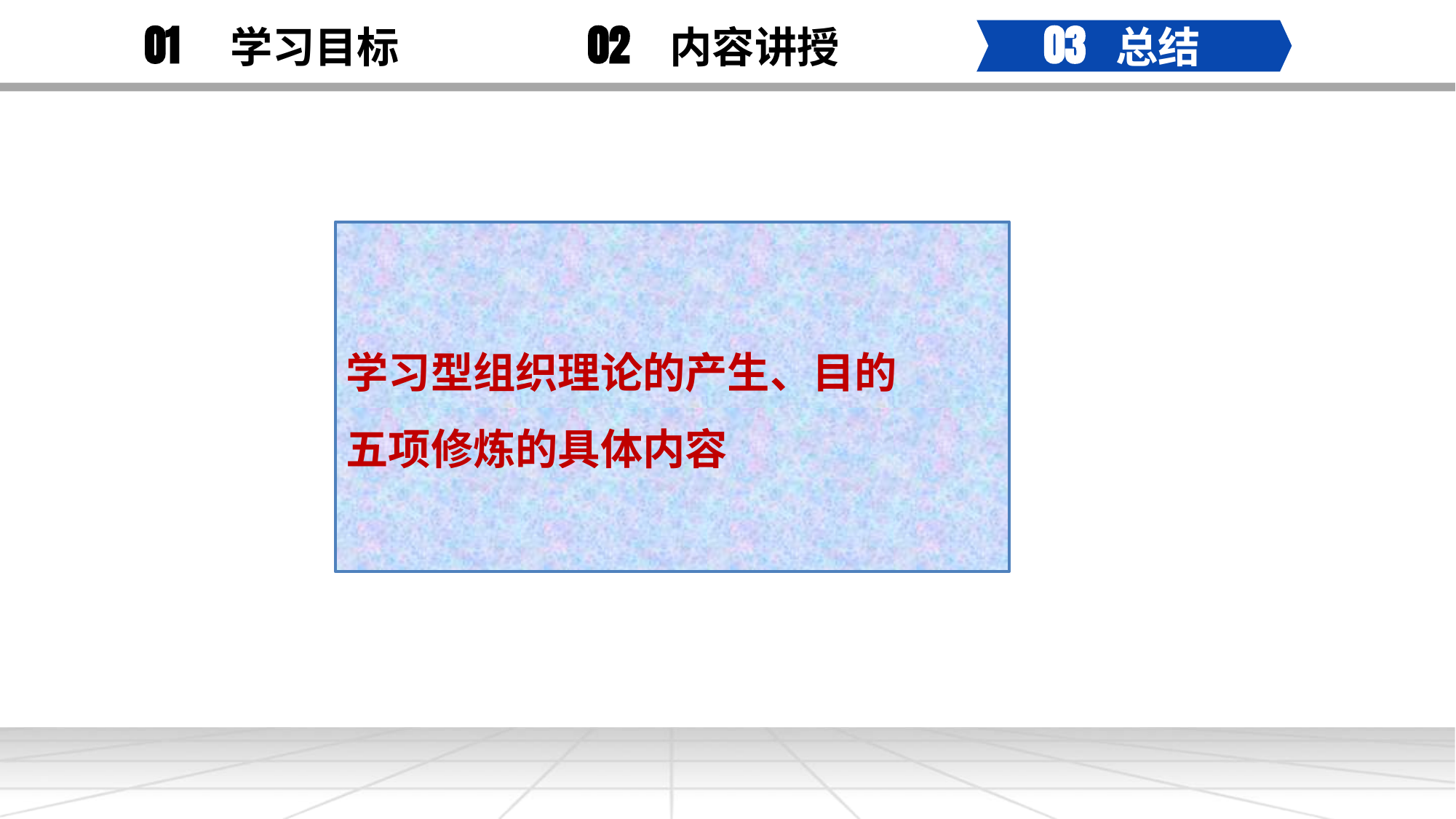

02   内容讲授
03  总结
01    学习目标

学习型组织理论的产生、目的
五项修炼的具体内容